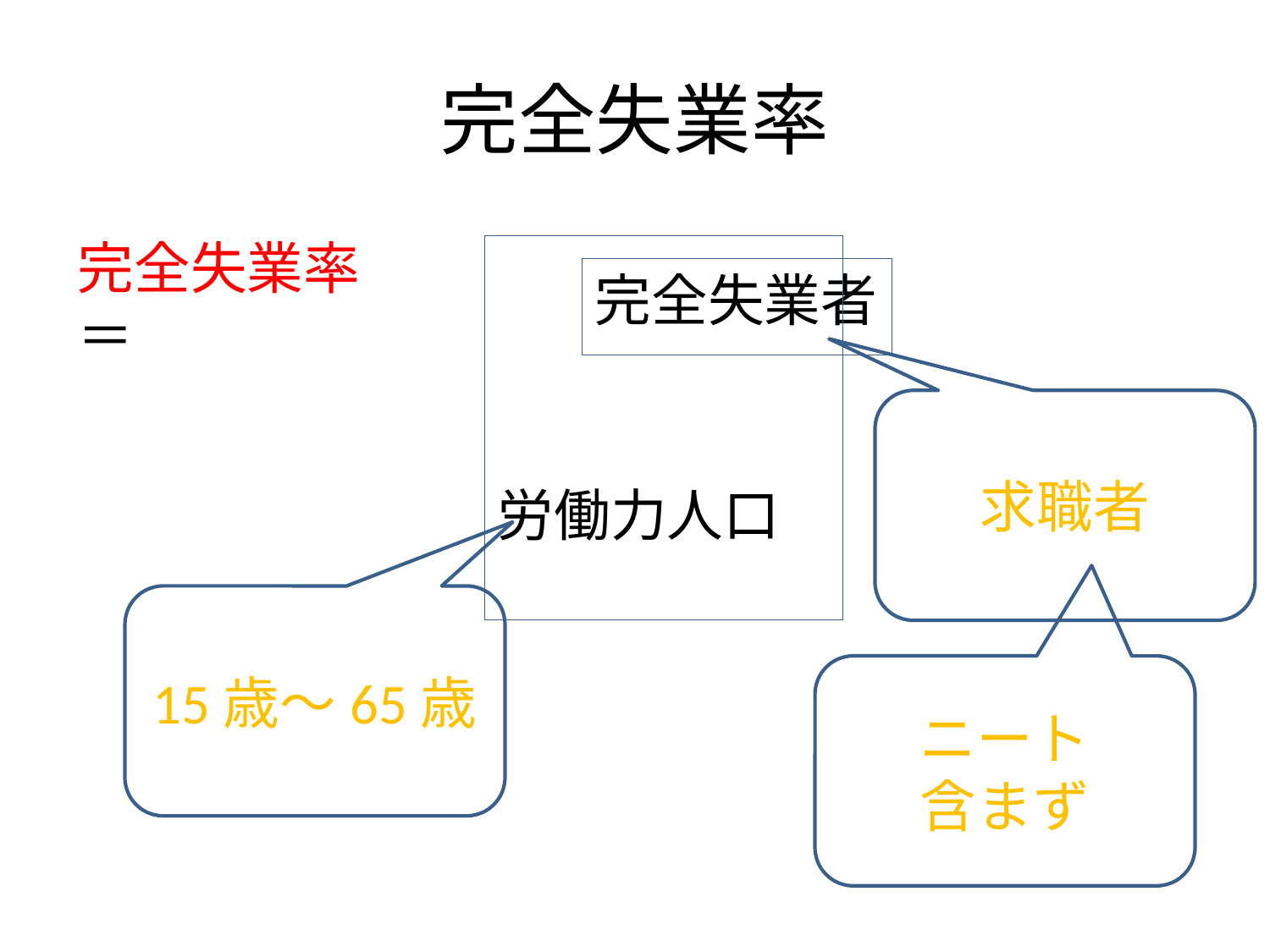

# 完全失業率
完全失業率　＝

労働力人口
完全失業者
求職者
15歳～65歳
ニート
含まず